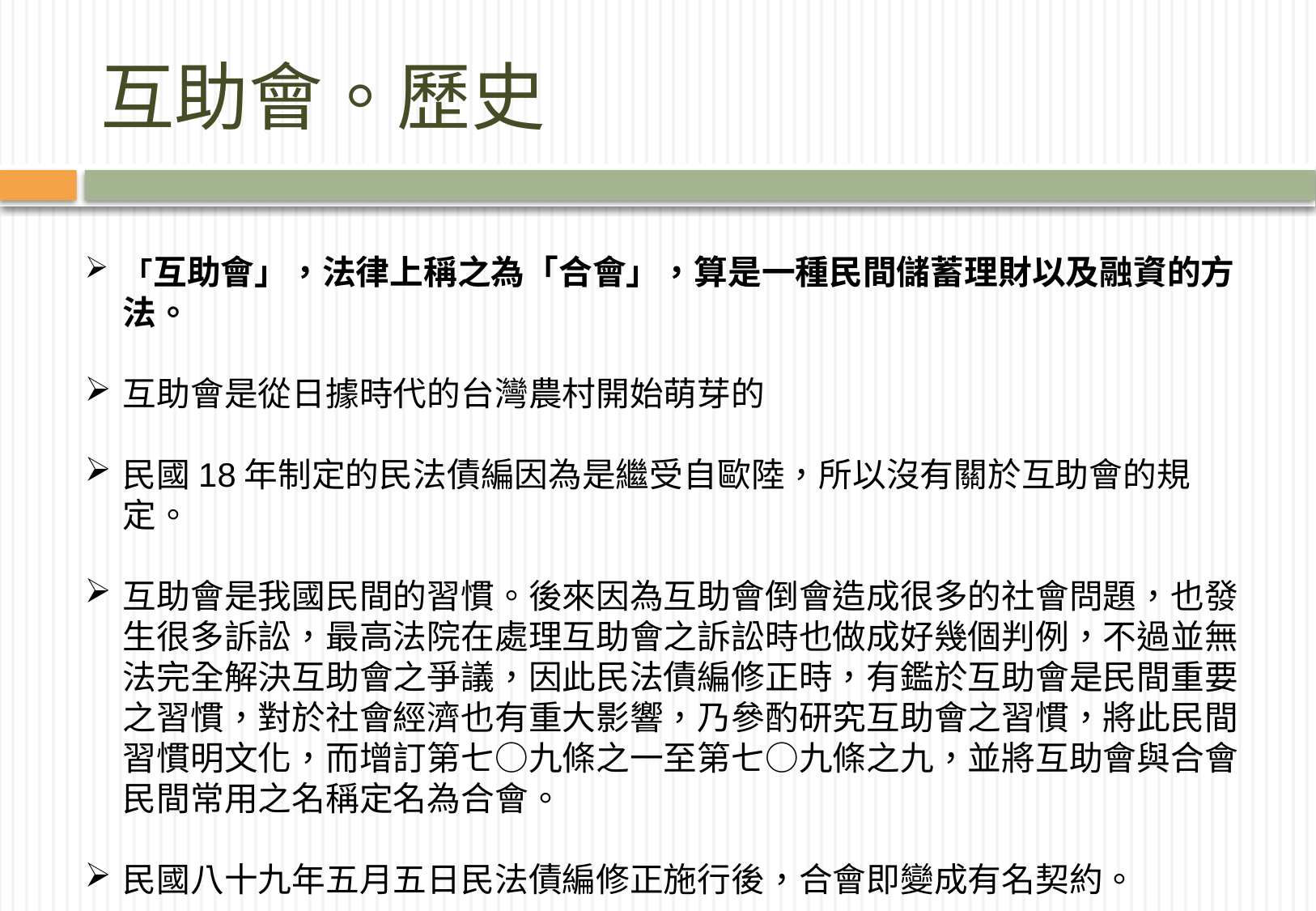

# 互助會。歷史
「互助會」，法律上稱之為「合會」，算是一種民間儲蓄理財以及融資的方法。

互助會是從日據時代的台灣農村開始萌芽的

民國18年制定的民法債編因為是繼受自歐陸，所以沒有關於互助會的規定。

互助會是我國民間的習慣。後來因為互助會倒會造成很多的社會問題，也發生很多訴訟，最高法院在處理互助會之訴訟時也做成好幾個判例，不過並無法完全解決互助會之爭議，因此民法債編修正時，有鑑於互助會是民間重要之習慣，對於社會經濟也有重大影響，乃參酌研究互助會之習慣，將此民間習慣明文化，而增訂第七○九條之一至第七○九條之九，並將互助會與合會民間常用之名稱定名為合會。

民國八十九年五月五日民法債編修正施行後，合會即變成有名契約。